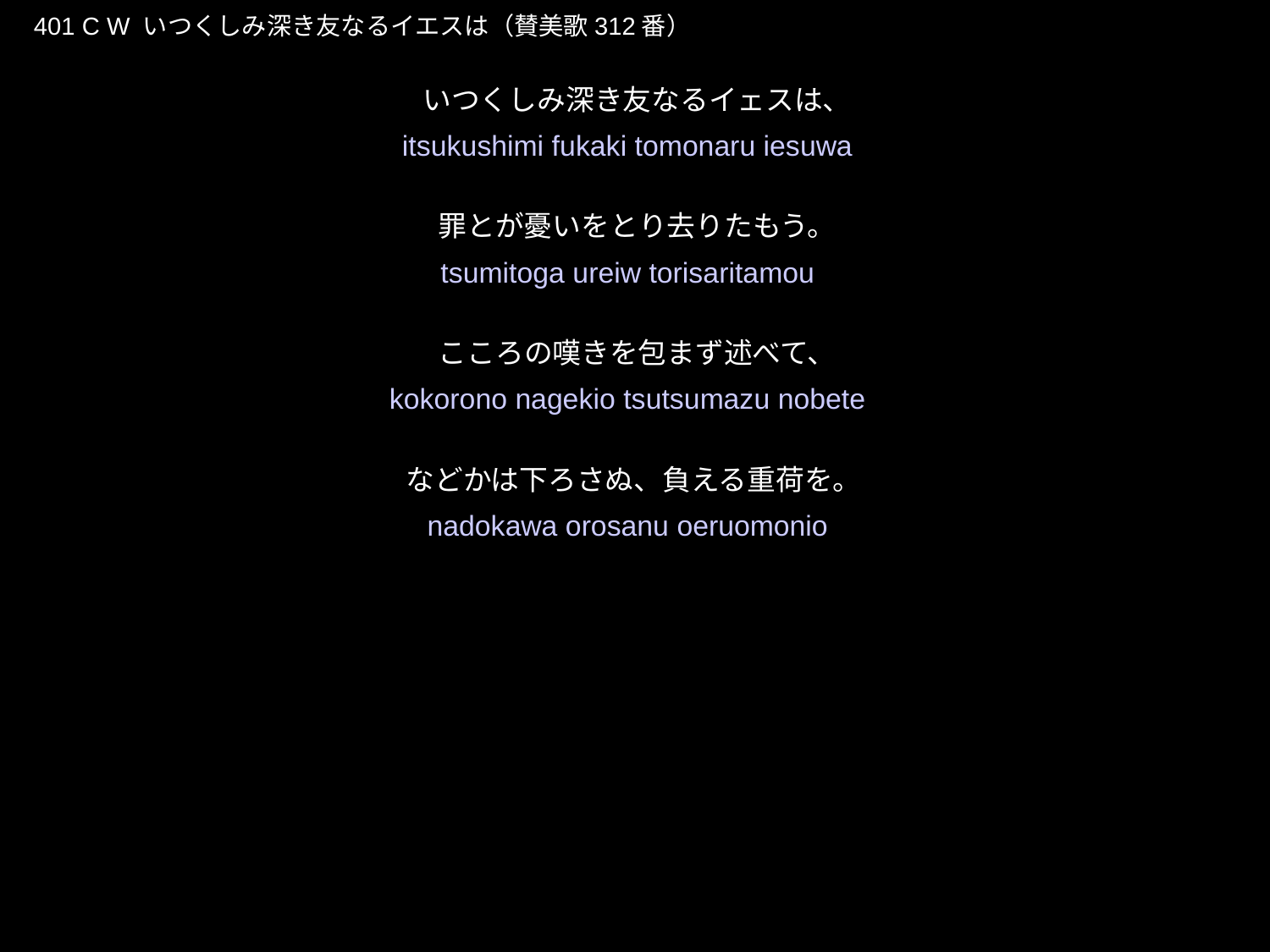

いつくしみふかきともなるいえすは
★W
401 C W いつくしみ深き友なるイエスは（賛美歌312番）
いつくしみ深き友なるイェスは、
罪とが憂いをとり去りたもう。
こころの嘆きを包まず述べて、
などかは下ろさぬ、負える重荷を。
★３
itsukushimi fukaki tomonaru iesuwa
tsumitoga ureiw torisaritamou
kokorono nagekio tsutsumazu nobete
nadokawa orosanu oeruomonio